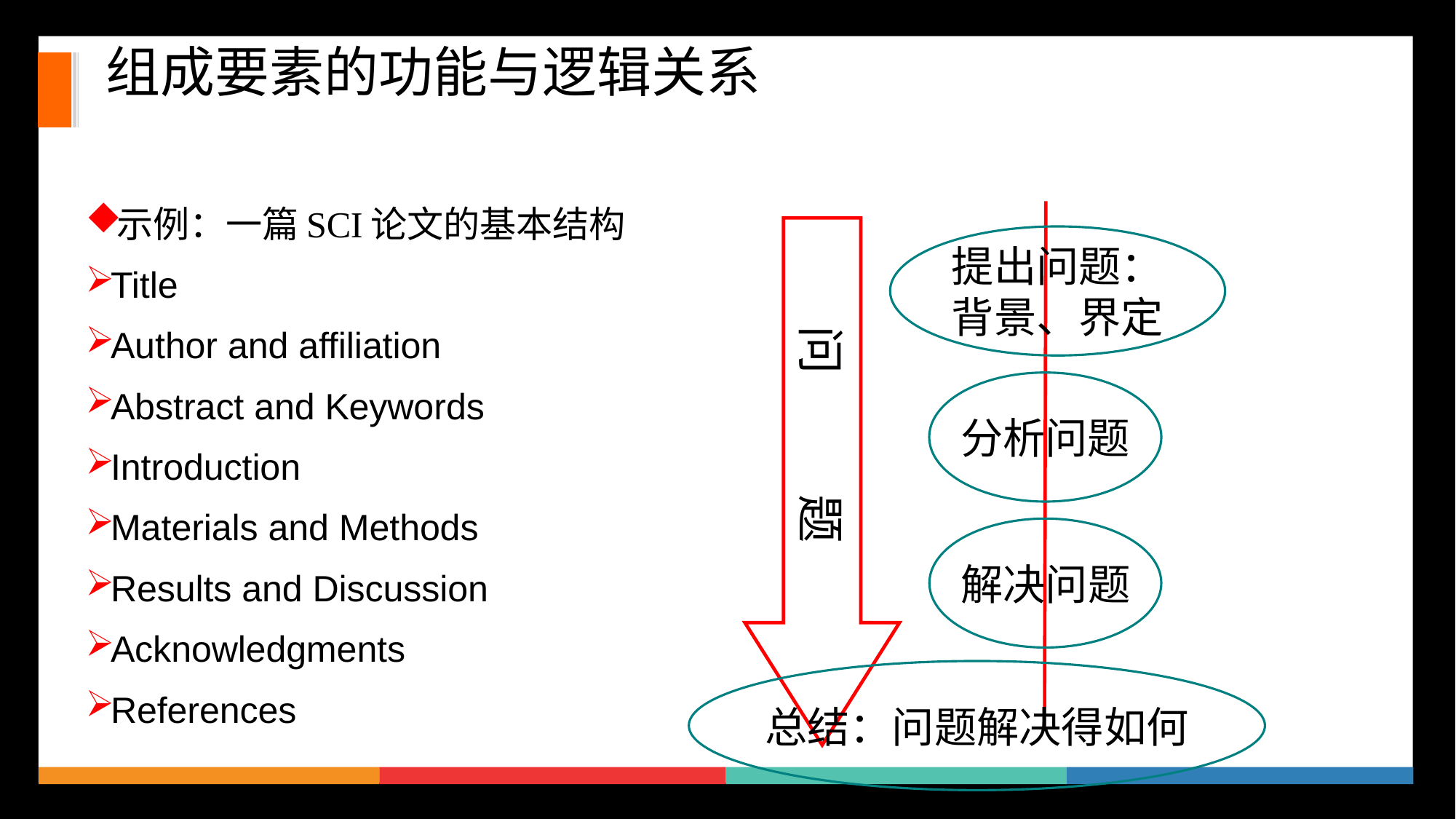

# 组成要素的功能与逻辑关系

示例：一篇SCI论文的基本结构
Title
Author and affiliation
Abstract and Keywords
Introduction
Materials and Methods
Results and Discussion
Acknowledgments
References

问           题
提出问题：
背景、界定
分析问题
解决问题
总结：问题解决得如何